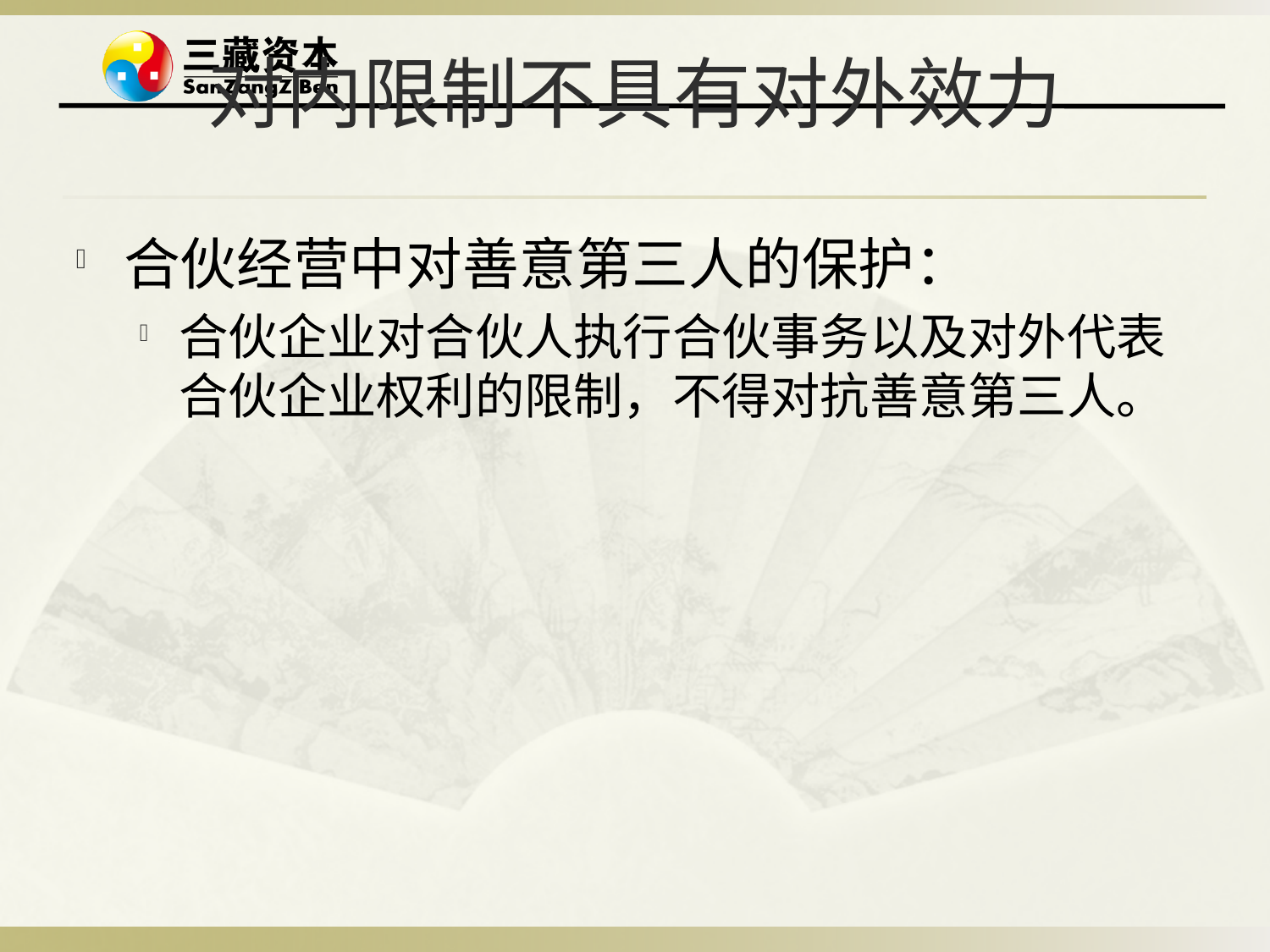

# 对内限制不具有对外效力
合伙经营中对善意第三人的保护：
合伙企业对合伙人执行合伙事务以及对外代表合伙企业权利的限制，不得对抗善意第三人。